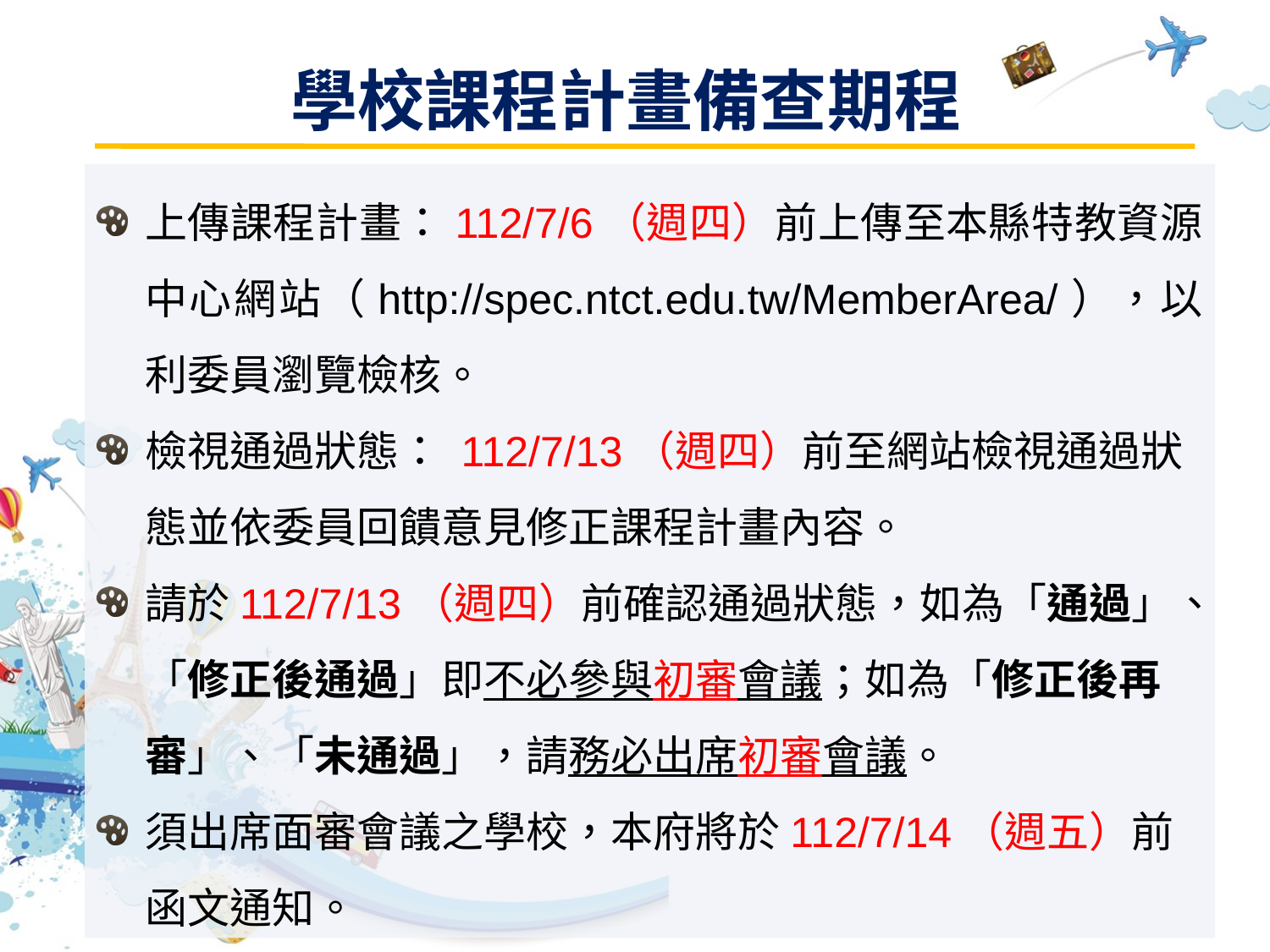

學校課程計畫備查期程
上傳課程計畫：112/7/6（週四）前上傳至本縣特教資源中心網站（http://spec.ntct.edu.tw/MemberArea/），以利委員瀏覽檢核。
檢視通過狀態： 112/7/13（週四）前至網站檢視通過狀態並依委員回饋意見修正課程計畫內容。
請於112/7/13（週四）前確認通過狀態，如為「通過」、「修正後通過」即不必參與初審會議；如為「修正後再審」、「未通過」，請務必出席初審會議。
須出席面審會議之學校，本府將於112/7/14（週五）前函文通知。